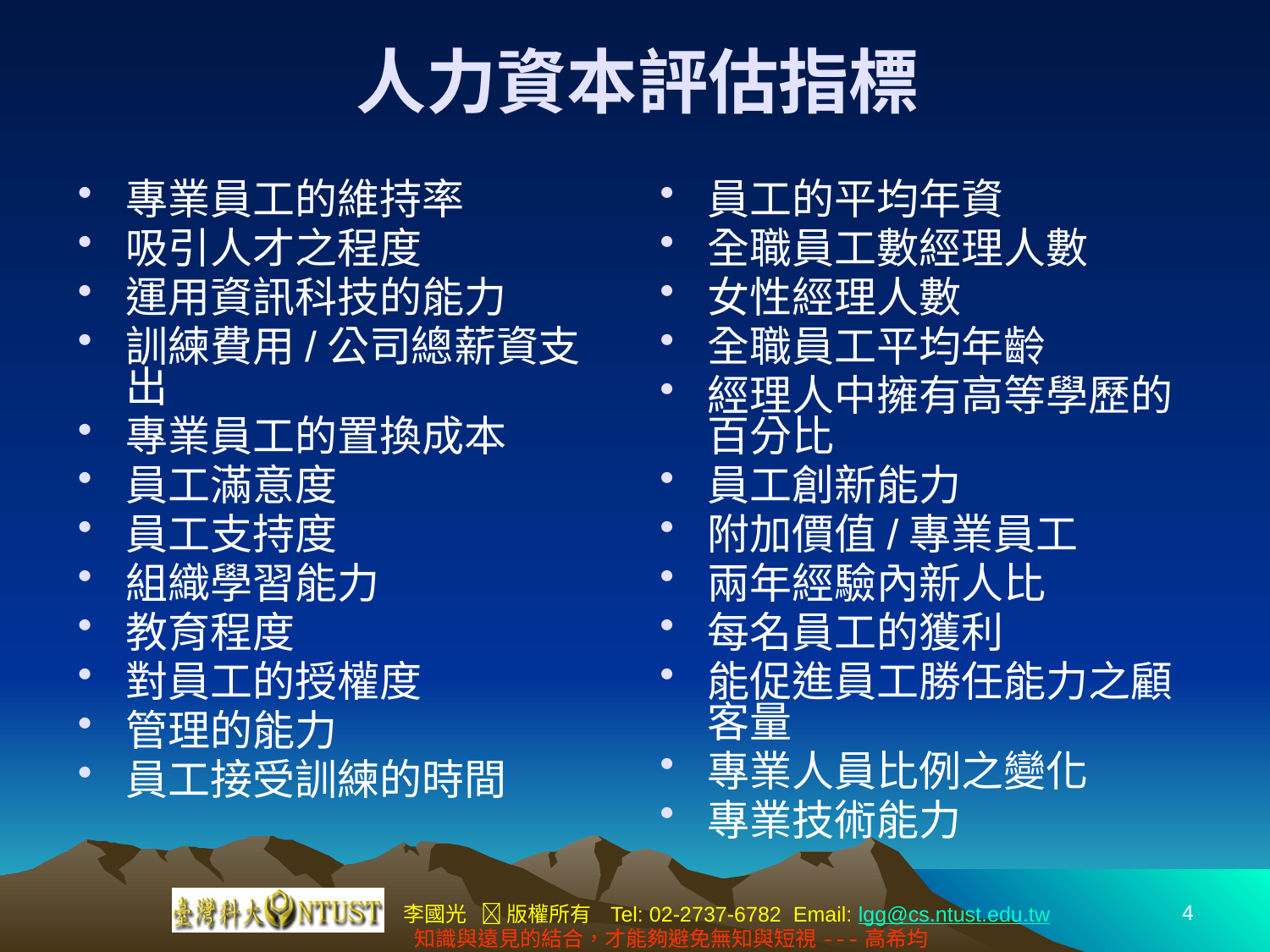

# 人力資本評估指標
專業員工的維持率
吸引人才之程度
運用資訊科技的能力
訓練費用/公司總薪資支出
專業員工的置換成本
員工滿意度
員工支持度
組織學習能力
教育程度
對員工的授權度
管理的能力
員工接受訓練的時間
員工的平均年資
全職員工數經理人數
女性經理人數
全職員工平均年齡
經理人中擁有高等學歷的百分比
員工創新能力
附加價值/專業員工
兩年經驗內新人比
每名員工的獲利
能促進員工勝任能力之顧客量
專業人員比例之變化
專業技術能力
4